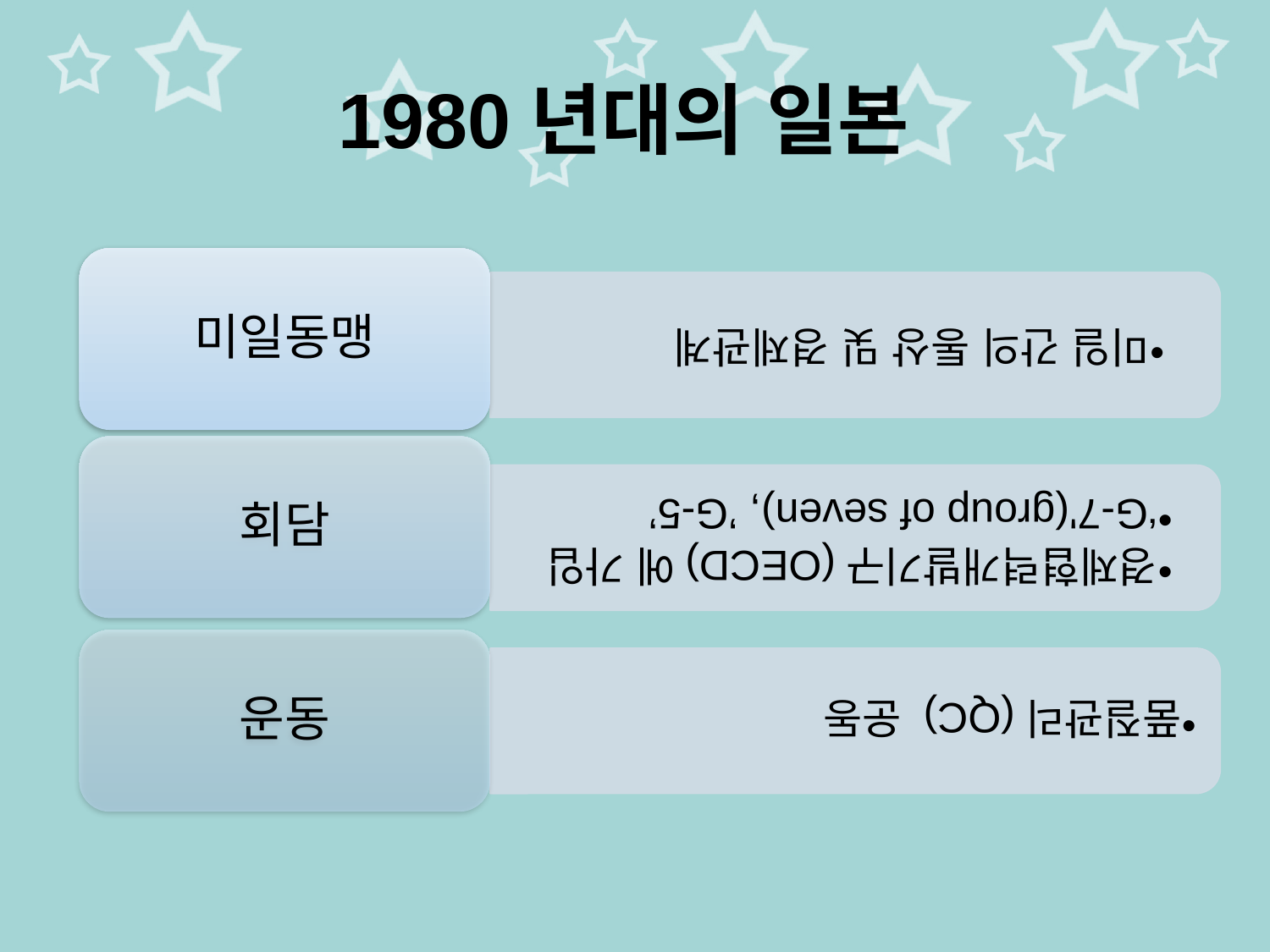

# 1980년대의 일본

미일 간의 통상 및 경제관계

미일동맹

경제협력개발기구(OECD)에 가입
‘G-7'(group of seven), ’G-5’

회담
품질관리(QC) 운동
운동